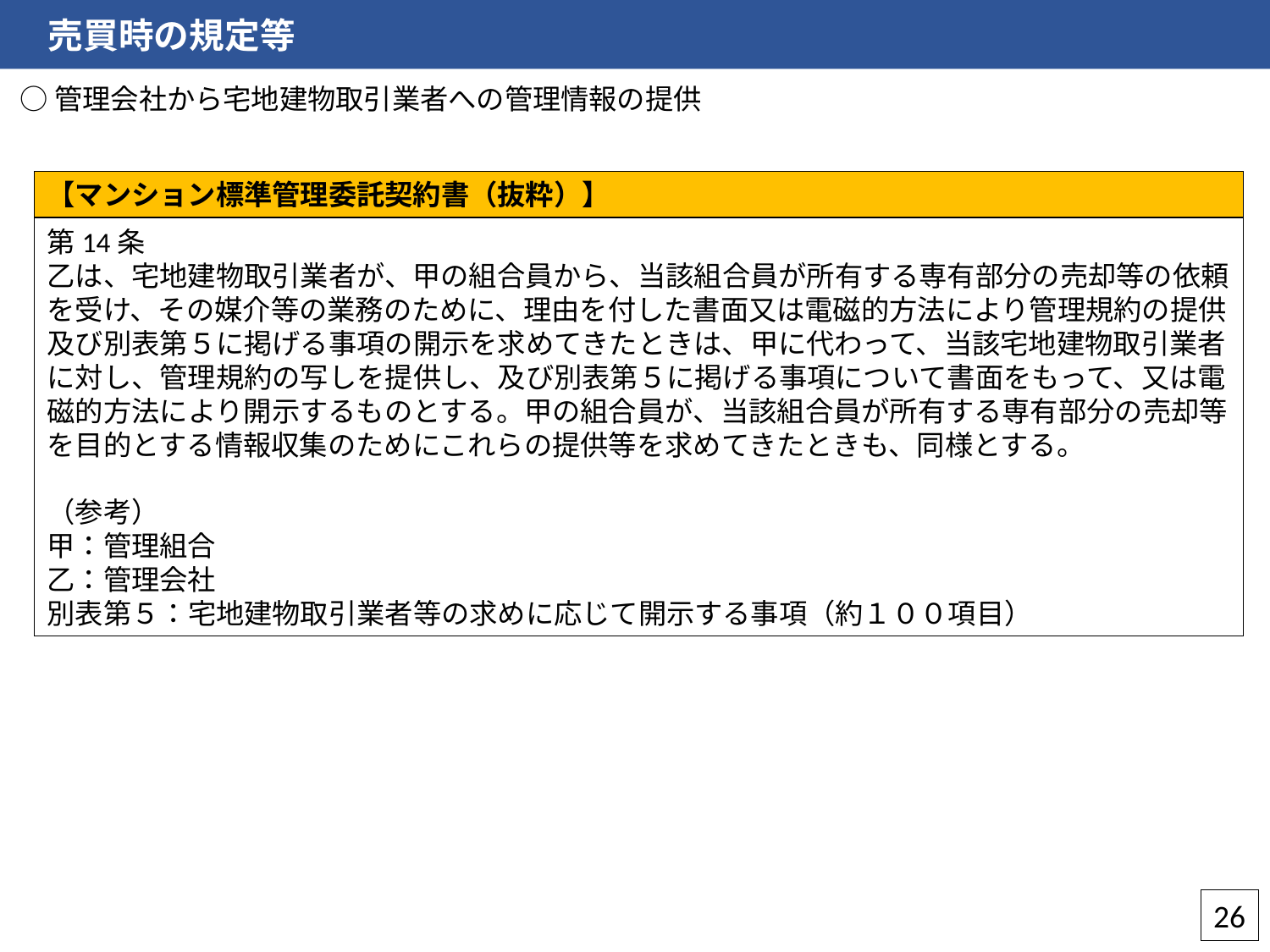

売買時の規定等
○管理会社から宅地建物取引業者への管理情報の提供
【マンション標準管理委託契約書（抜粋）】
第14条
乙は、宅地建物取引業者が、甲の組合員から、当該組合員が所有する専有部分の売却等の依頼を受け、その媒介等の業務のために、理由を付した書面又は電磁的方法により管理規約の提供及び別表第５に掲げる事項の開示を求めてきたときは、甲に代わって、当該宅地建物取引業者に対し、管理規約の写しを提供し、及び別表第５に掲げる事項について書面をもって、又は電磁的方法により開示するものとする。甲の組合員が、当該組合員が所有する専有部分の売却等を目的とする情報収集のためにこれらの提供等を求めてきたときも、同様とする。

（参考）
甲：管理組合
乙：管理会社
別表第５：宅地建物取引業者等の求めに応じて開示する事項（約１００項目）
26